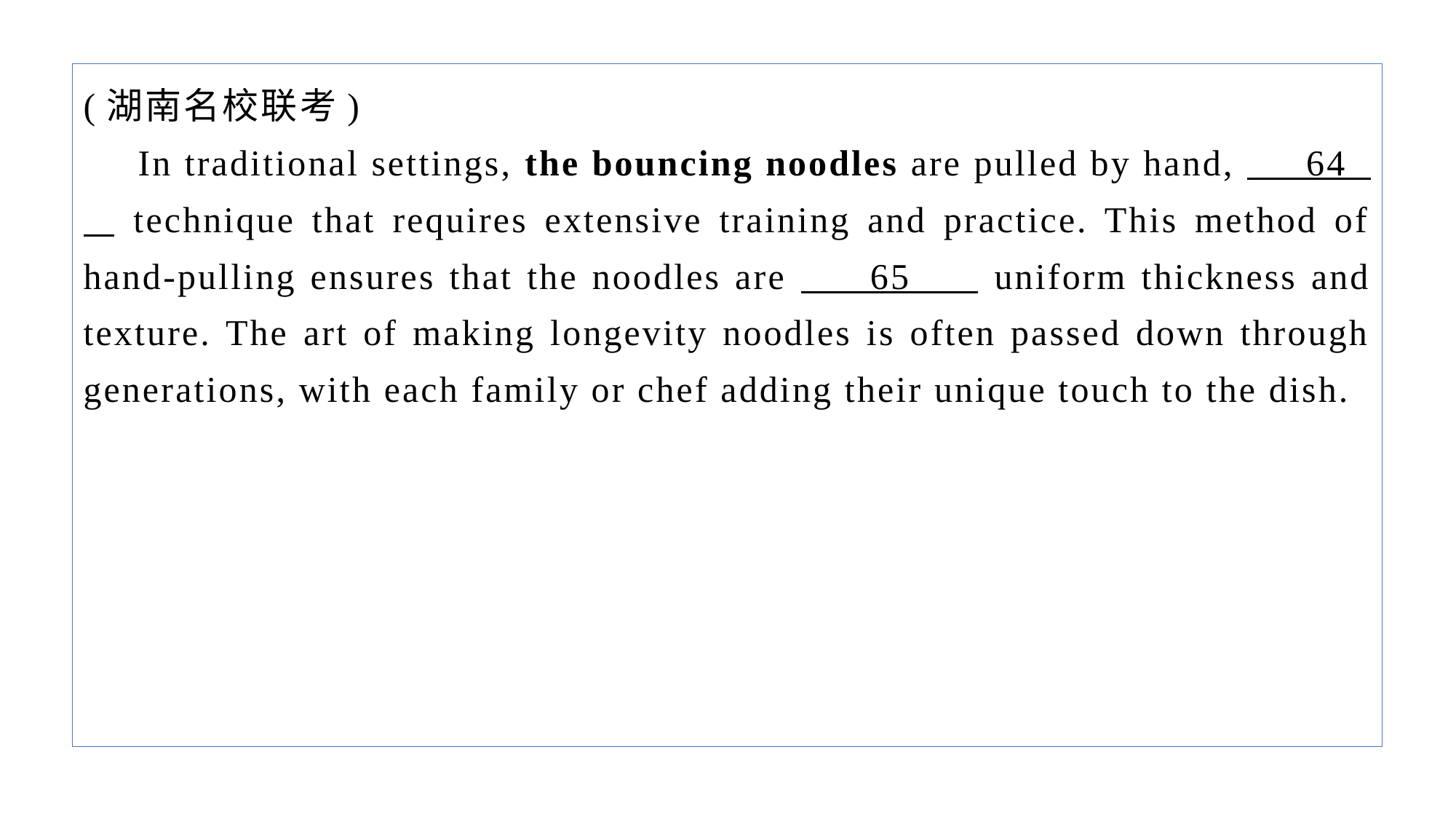

(湖南名校联考)
In traditional settings, the bouncing noodles are pulled by hand,      64      technique that requires extensive training and practice. This method of hand-pulling ensures that the noodles are      65      uniform thickness and texture. The art of making longevity noodles is often passed down through generations, with each family or chef adding their unique touch to the dish.